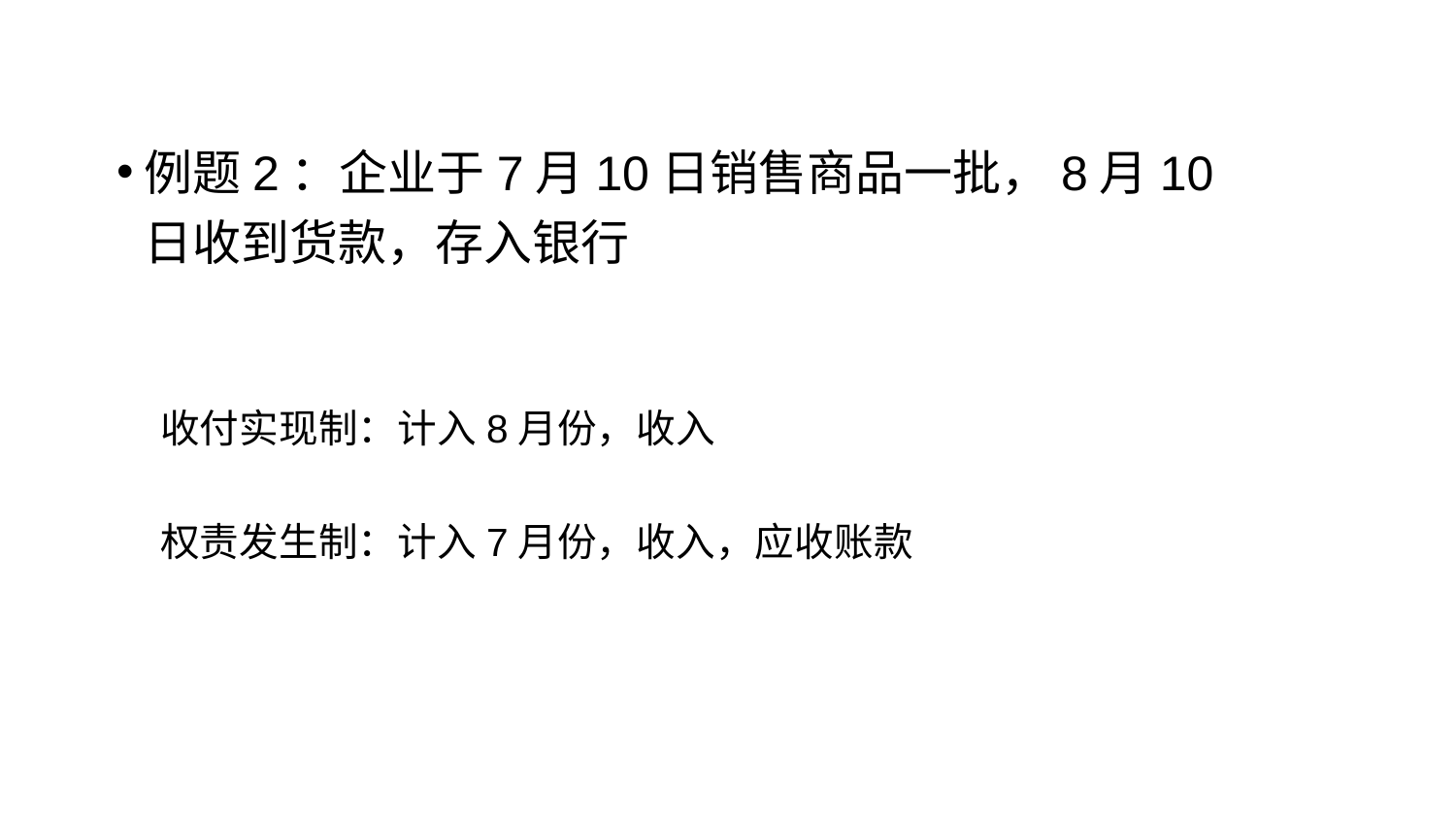

例题2：企业于7月10日销售商品一批，8月10日收到货款，存入银行
收付实现制：计入8月份，收入

权责发生制：计入7月份，收入，应收账款